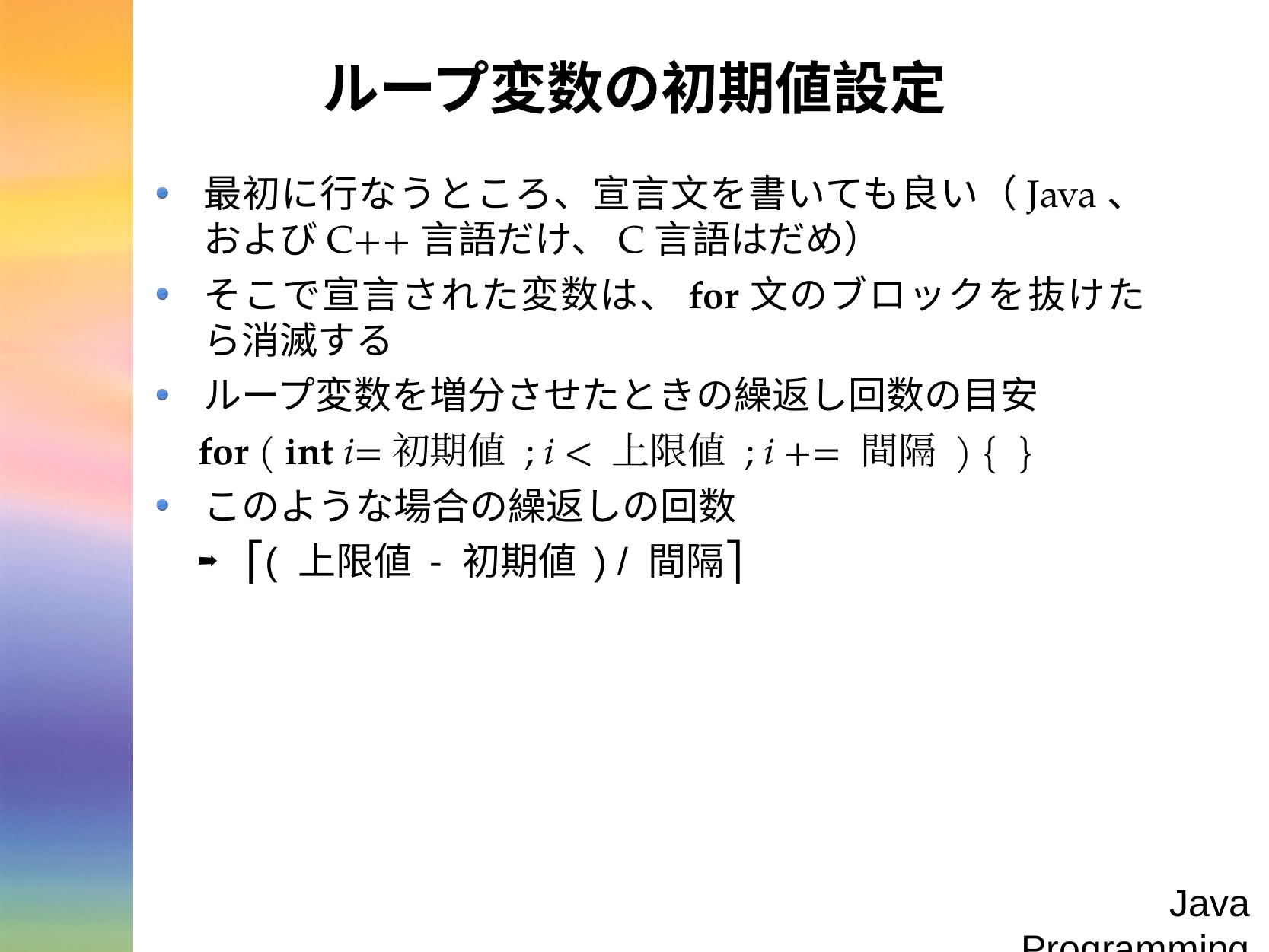

# ループ変数の初期値設定
最初に行なうところ、宣言文を書いても良い（Java、およびC++言語だけ、C言語はだめ）
そこで宣言された変数は、for文のブロックを抜けたら消滅する
ループ変数を増分させたときの繰返し回数の目安
for ( int i=初期値 ; i < 上限値 ; i += 間隔 ) {  }
このような場合の繰返しの回数
⎡( 上限値 - 初期値 ) / 間隔⎤